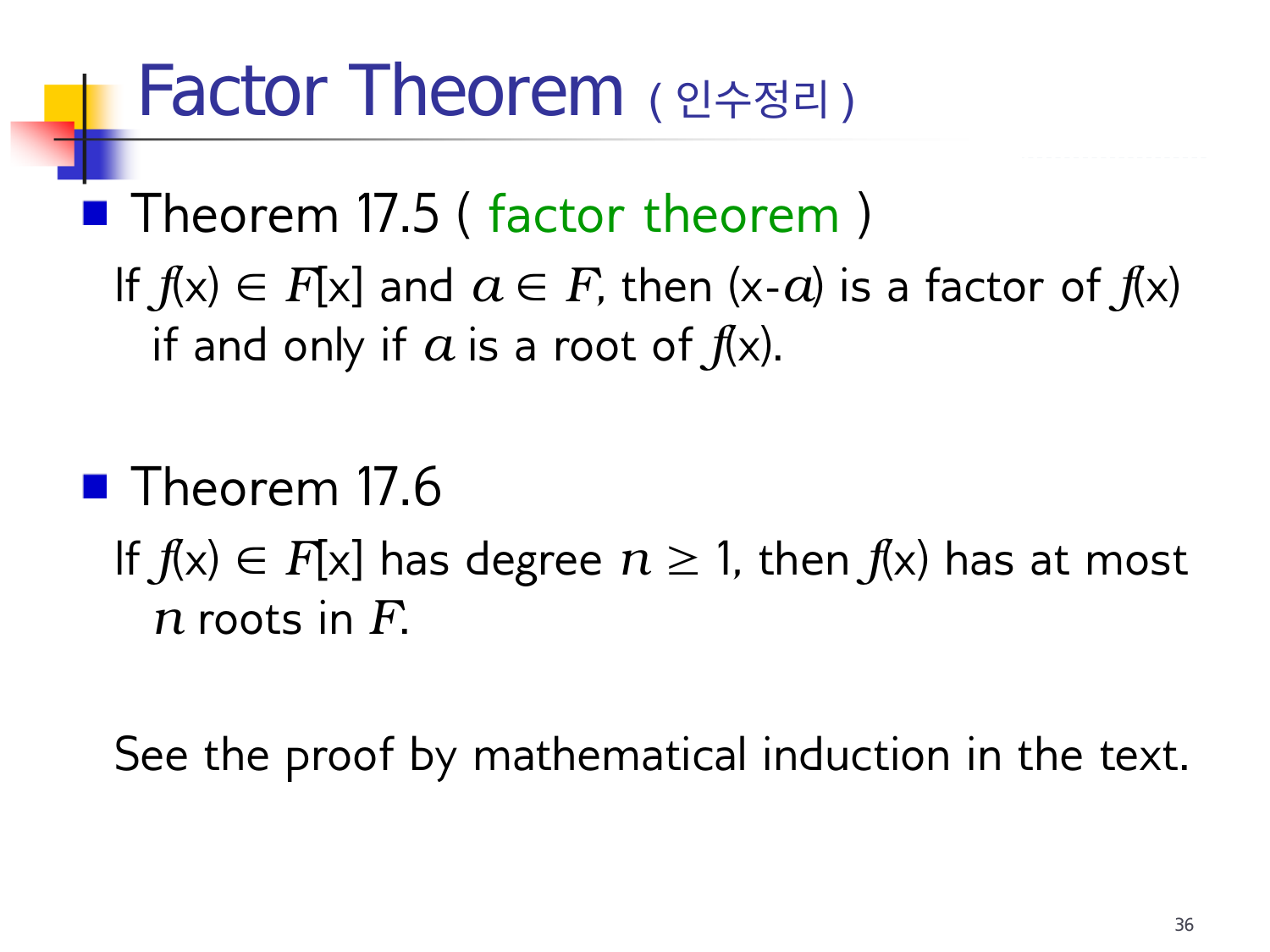

Factor Theorem (인수정리)
 Theorem 17.5 ( factor theorem )
If f(x) ∈ F[x] and a ∈ F, then (x-a) is a factor of f(x) if and only if a is a root of f(x).

 Theorem 17.6
If f(x) ∈ F[x] has degree n ≥ 1, then f(x) has at most n roots in F.

See the proof by mathematical induction in the text.
36